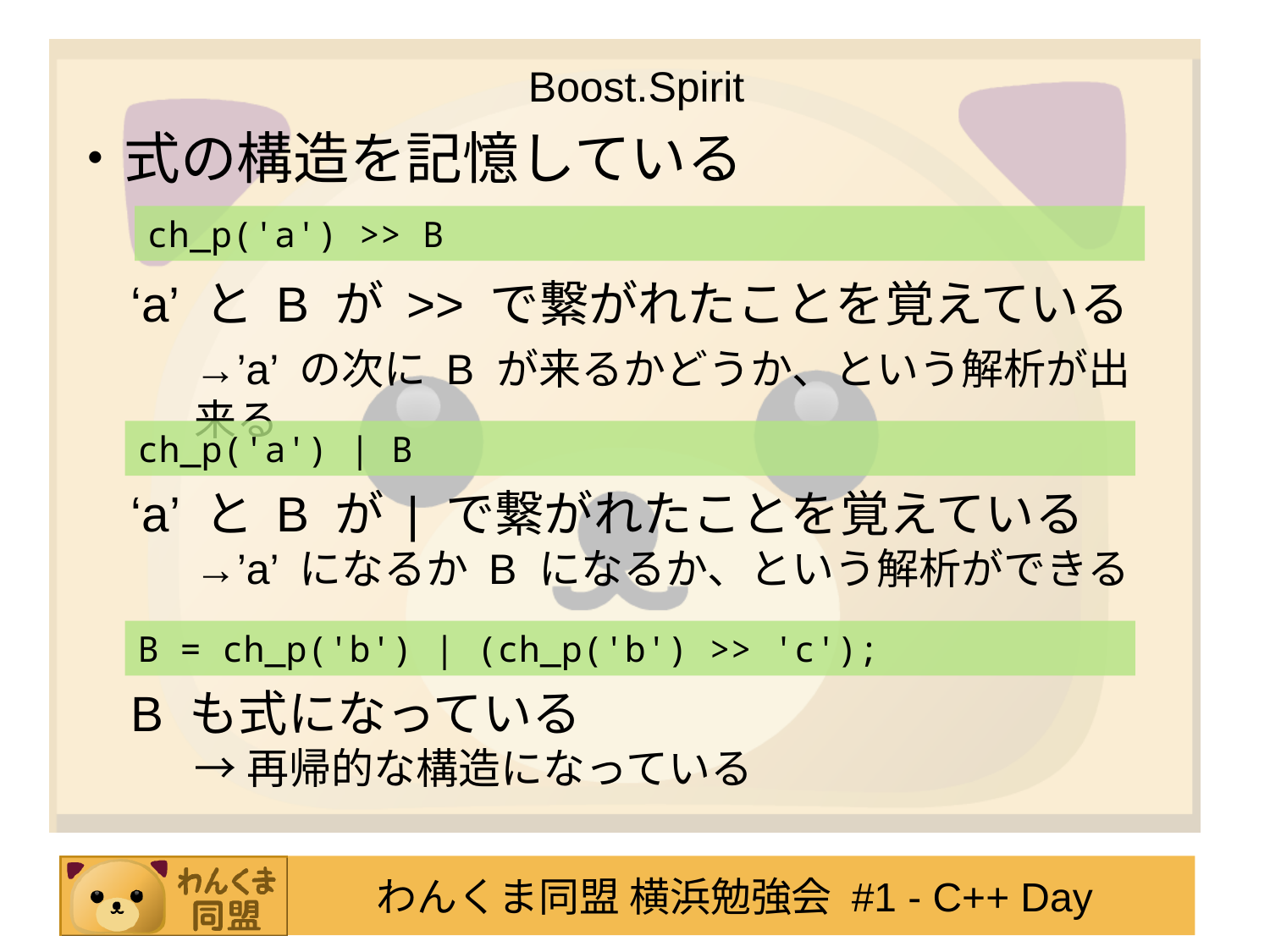

Boost.Spirit
・式の構造を記憶している
ch_p('a') >> B
‘a’ と B が >> で繋がれたことを覚えている
→’a’ の次に B が来るかどうか、という解析が出来る
ch_p('a') | B
‘a’ と B が | で繋がれたことを覚えている
→’a’ になるか B になるか、という解析ができる
B = ch_p('b') | (ch_p('b') >> 'c');
B も式になっている
→再帰的な構造になっている